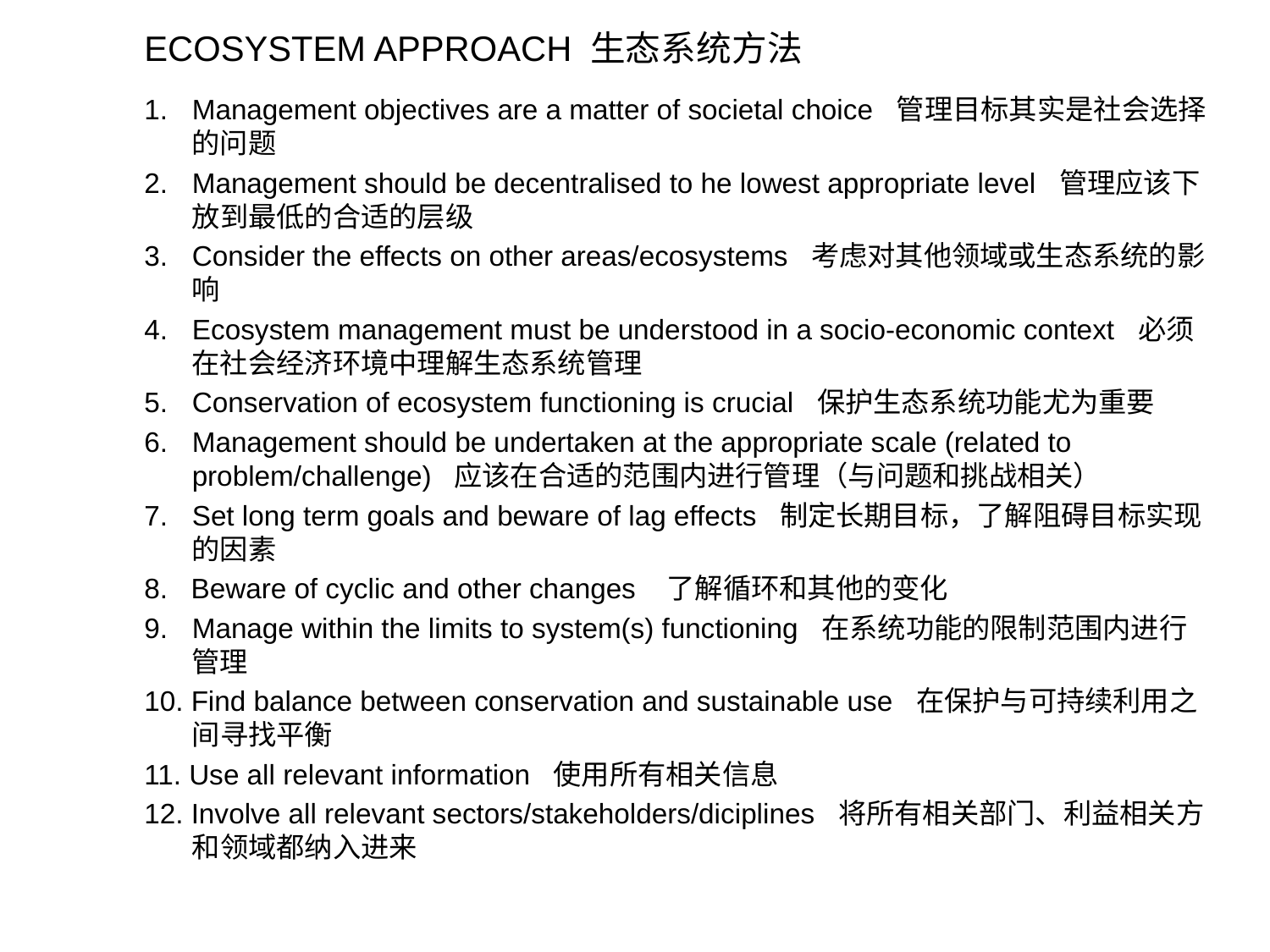

ECOSYSTEM APPROACH 生态系统方法
Management objectives are a matter of societal choice  管理目标其实是社会选择的问题
Management should be decentralised to he lowest appropriate level  管理应该下放到最低的合适的层级
Consider the effects on other areas/ecosystems  考虑对其他领域或生态系统的影响
4.	Ecosystem management must be understood in a socio-economic context  必须在社会经济环境中理解生态系统管理
5.	Conservation of ecosystem functioning is crucial  保护生态系统功能尤为重要
6.	Management should be undertaken at the appropriate scale (related to problem/challenge)  应该在合适的范围内进行管理（与问题和挑战相关）
7.	Set long term goals and beware of lag effects  制定长期目标，了解阻碍目标实现的因素
8.   Beware of cyclic and other changes   了解循环和其他的变化
9.	Manage within the limits to system(s) functioning  在系统功能的限制范围内进行管理
10. Find balance between conservation and sustainable use  在保护与可持续利用之间寻找平衡
11. Use all relevant information  使用所有相关信息
12. Involve all relevant sectors/stakeholders/diciplines  将所有相关部门、利益相关方和领域都纳入进来